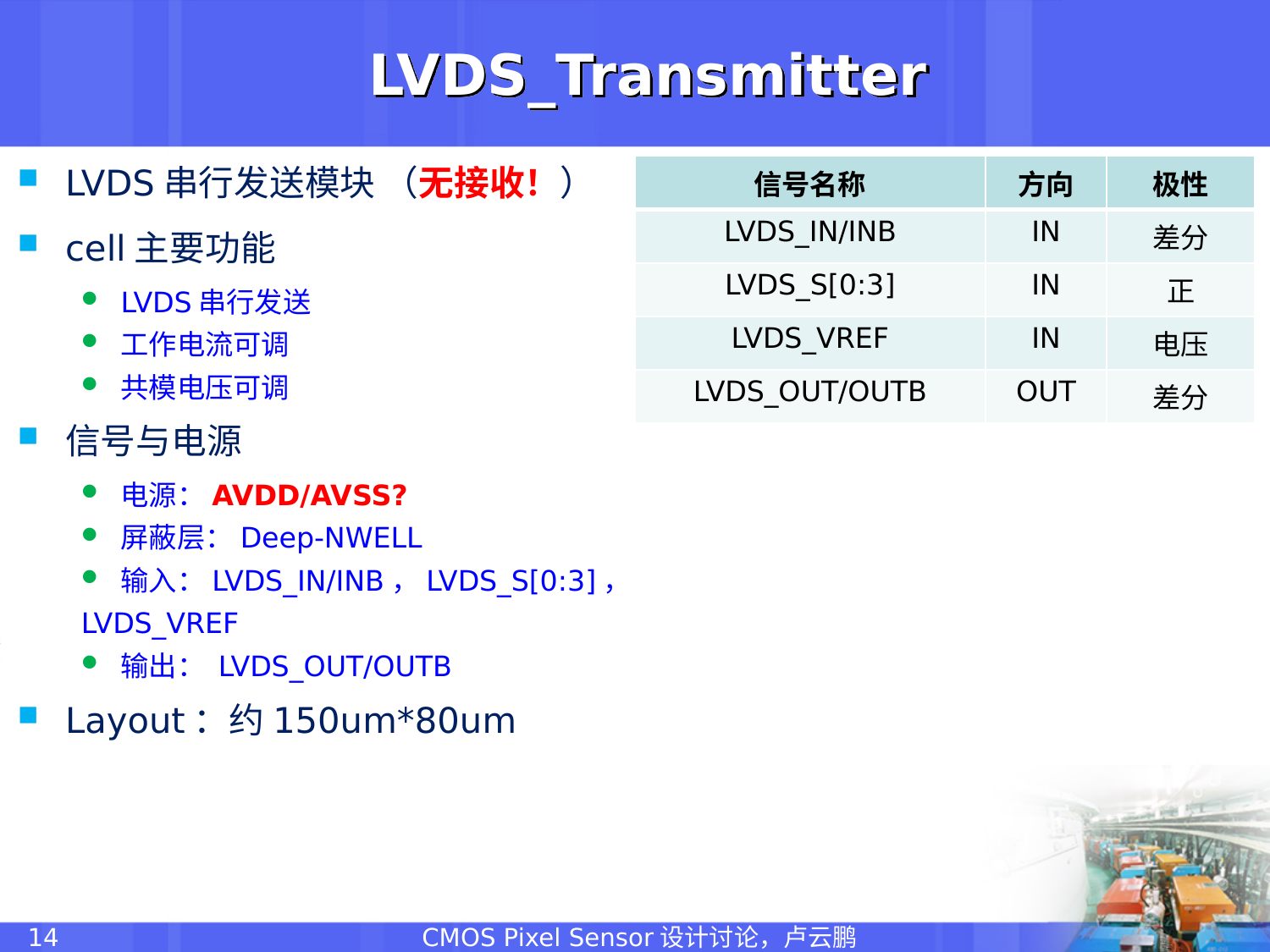

# LVDS_Transmitter
LVDS串行发送模块 （无接收！）
cell主要功能
LVDS串行发送
工作电流可调
共模电压可调
信号与电源
电源：AVDD/AVSS?
屏蔽层：Deep-NWELL
输入：LVDS_IN/INB，LVDS_S[0:3]，
LVDS_VREF
输出： LVDS_OUT/OUTB
Layout：约150um*80um
| 信号名称 | 方向 | 极性 |
| --- | --- | --- |
| LVDS\_IN/INB | IN | 差分 |
| LVDS\_S[0:3] | IN | 正 |
| LVDS\_VREF | IN | 电压 |
| LVDS\_OUT/OUTB | OUT | 差分 |
CMOS Pixel Sensor设计讨论，卢云鹏
14